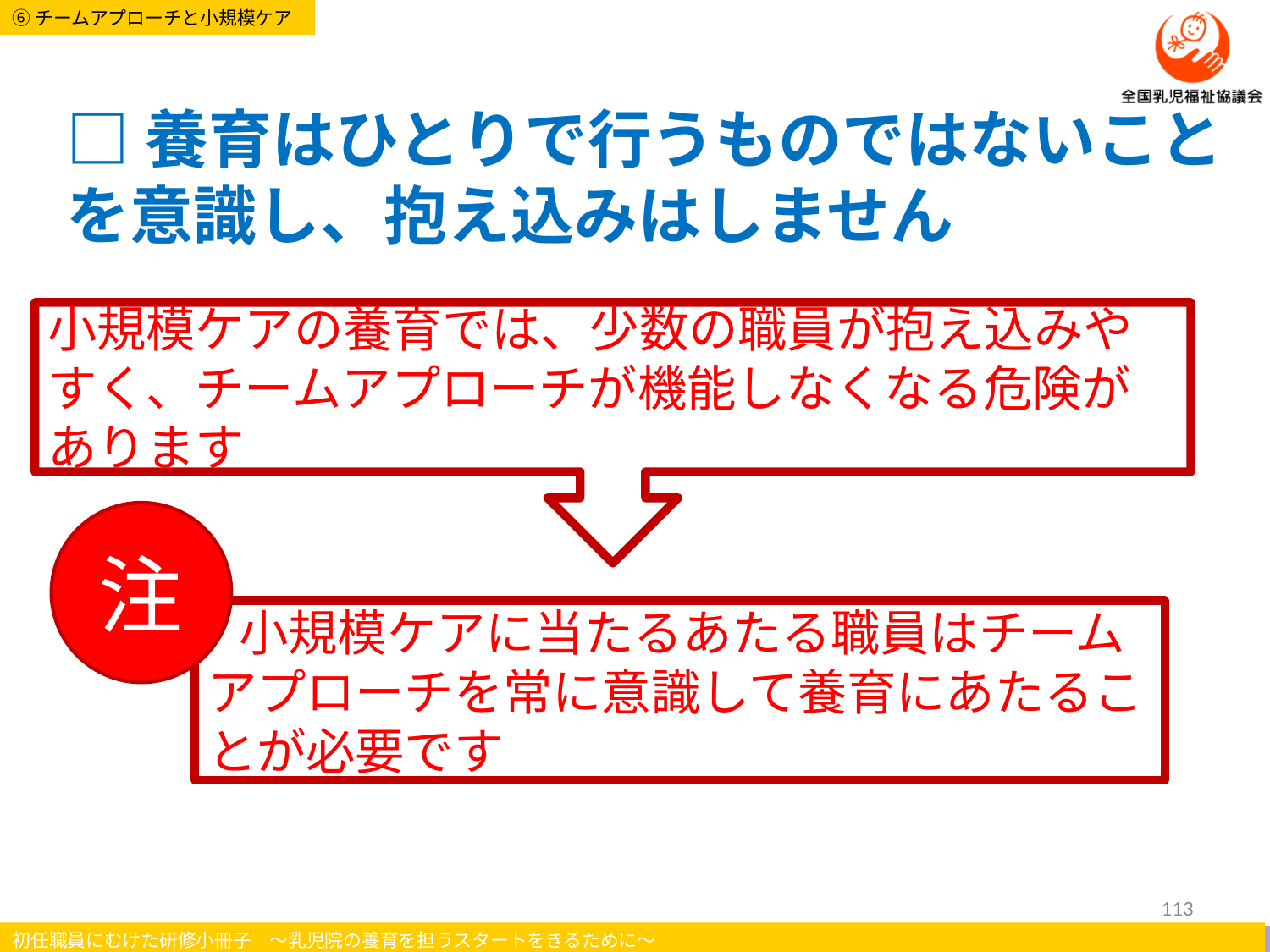

# □養育はひとりで行うものではないことを意識し、抱え込みはしません
小規模ケアの養育では、少数の職員が抱え込みやすく、チームアプローチが機能しなくなる危険があります
注
市小規模ケアに当たるあたる職員はチームアプローチを常に意識して養育にあたることが必要です
113